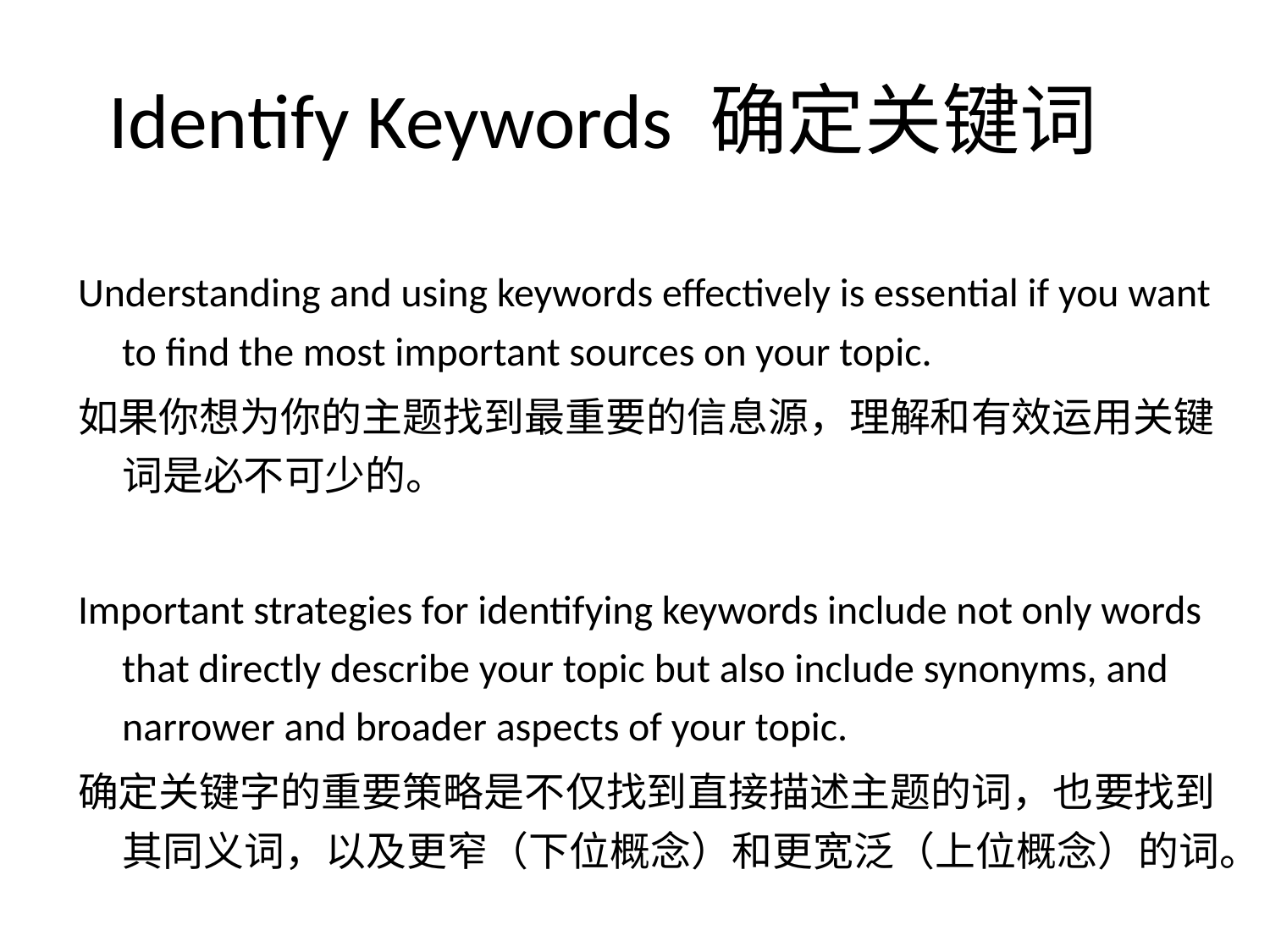

# Identify Keywords 确定关键词
Understanding and using keywords effectively is essential if you want to find the most important sources on your topic.
如果你想为你的主题找到最重要的信息源，理解和有效运用关键词是必不可少的。

Important strategies for identifying keywords include not only words that directly describe your topic but also include synonyms, and narrower and broader aspects of your topic.
确定关键字的重要策略是不仅找到直接描述主题的词，也要找到其同义词，以及更窄（下位概念）和更宽泛（上位概念）的词。